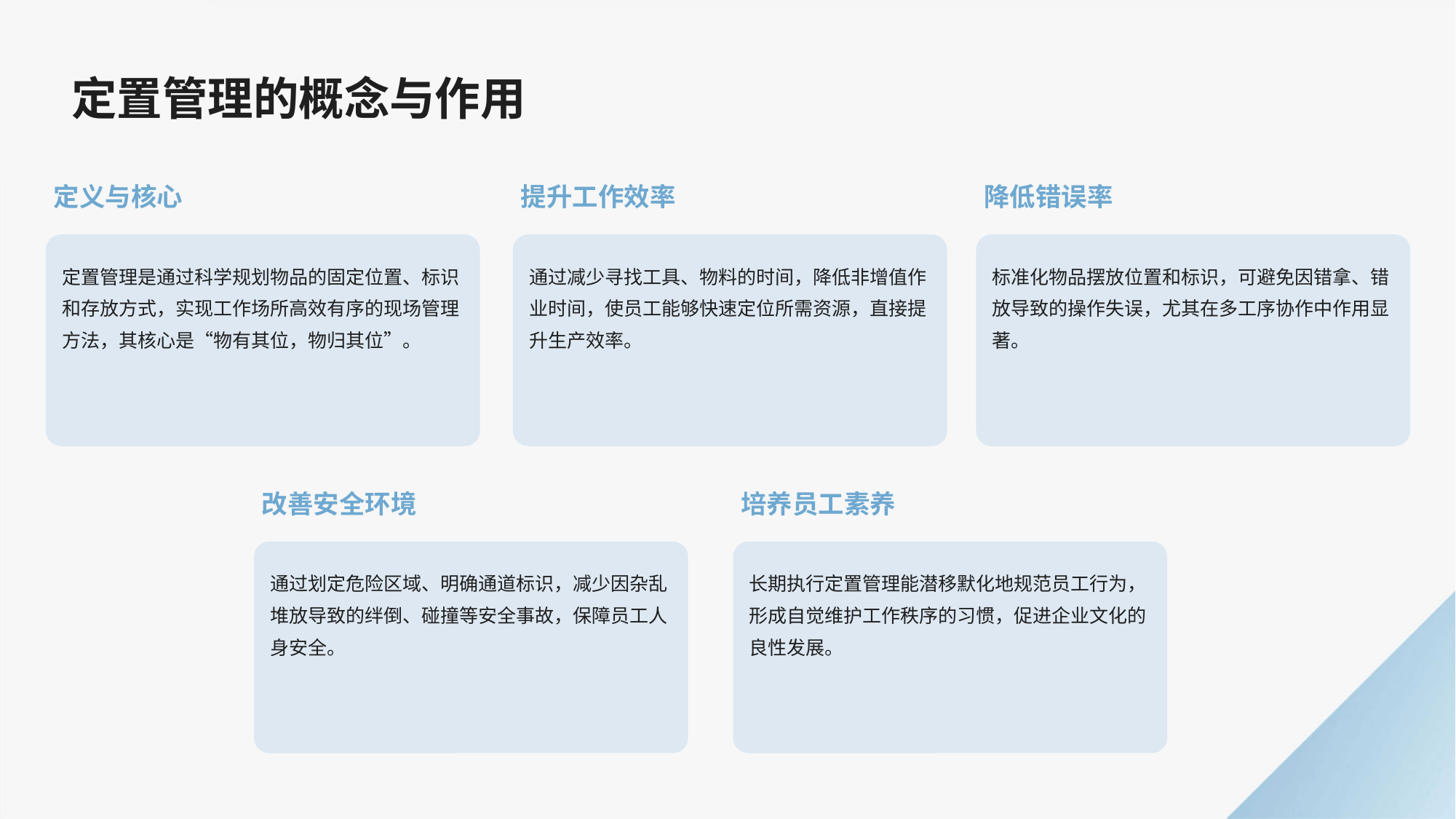

定置管理的概念与作用
定义与核心
提升工作效率
降低错误率

定置管理是通过科学规划物品的固定位置、标识和存放方式，实现工作场所高效有序的现场管理方法，其核心是“物有其位，物归其位”。
通过减少寻找工具、物料的时间，降低非增值作业时间，使员工能够快速定位所需资源，直接提升生产效率。
标准化物品摆放位置和标识，可避免因错拿、错放导致的操作失误，尤其在多工序协作中作用显著。
改善安全环境
培养员工素养

通过划定危险区域、明确通道标识，减少因杂乱堆放导致的绊倒、碰撞等安全事故，保障员工人身安全。
长期执行定置管理能潜移默化地规范员工行为，形成自觉维护工作秩序的习惯，促进企业文化的良性发展。